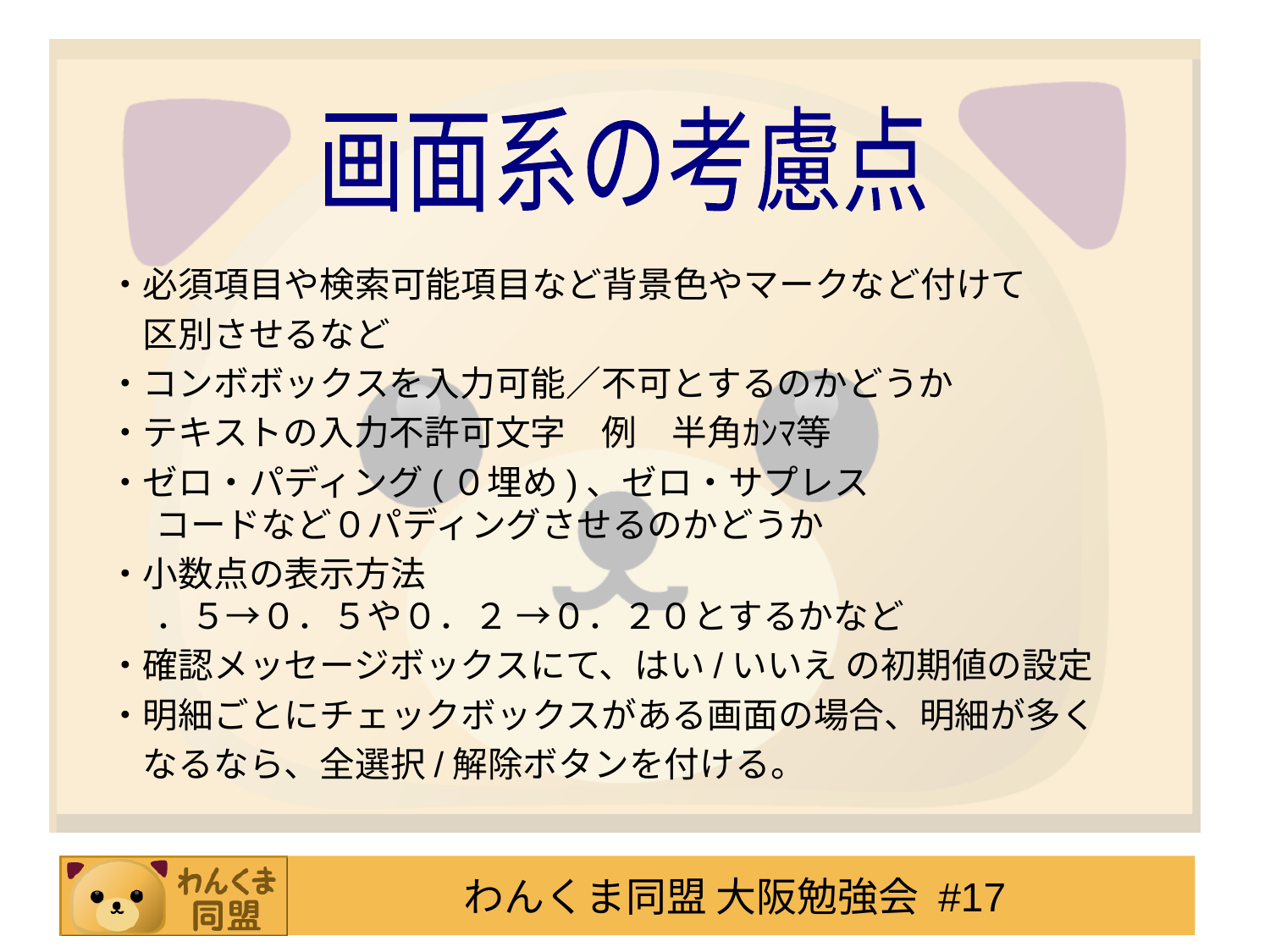

画面系の考慮点
・必須項目や検索可能項目など背景色やマークなど付けて
　区別させるなど
・コンボボックスを入力可能／不可とするのかどうか
・テキストの入力不許可文字　例　半角ｶﾝﾏ等
・ゼロ・パディング(０埋め)、ゼロ・サプレス
コードなど０パディングさせるのかどうか
・小数点の表示方法
．５→０．５や０．２ →０．２０とするかなど
・確認メッセージボックスにて、はい/いいえ の初期値の設定
・明細ごとにチェックボックスがある画面の場合、明細が多く
　なるなら、全選択/解除ボタンを付ける。